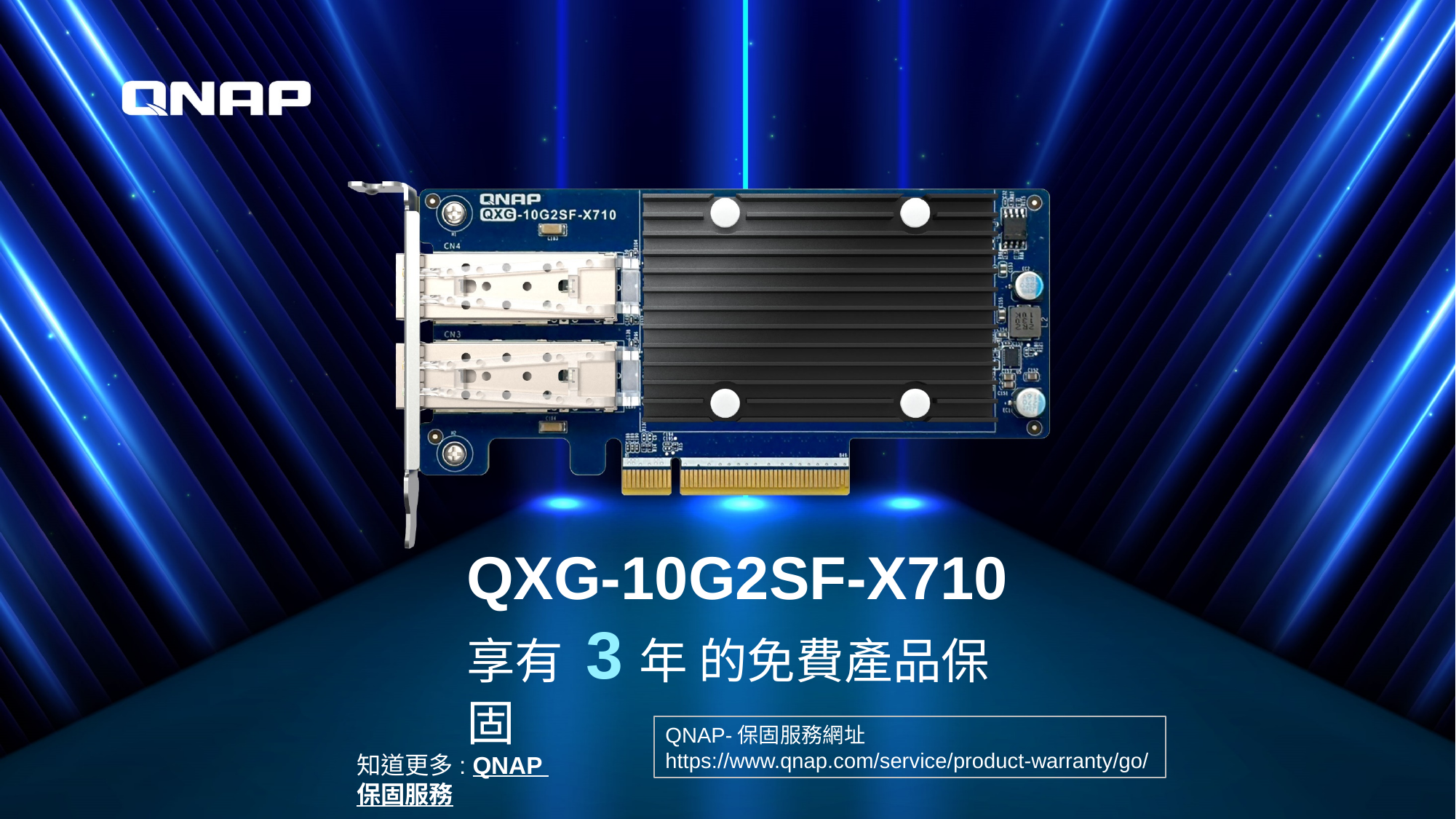

QXG-10G2SF-X710
享有 3年 的免費產品保固
QNAP-保固服務網址
https://www.qnap.com/service/product-warranty/go/
知道更多: QNAP 保固服務